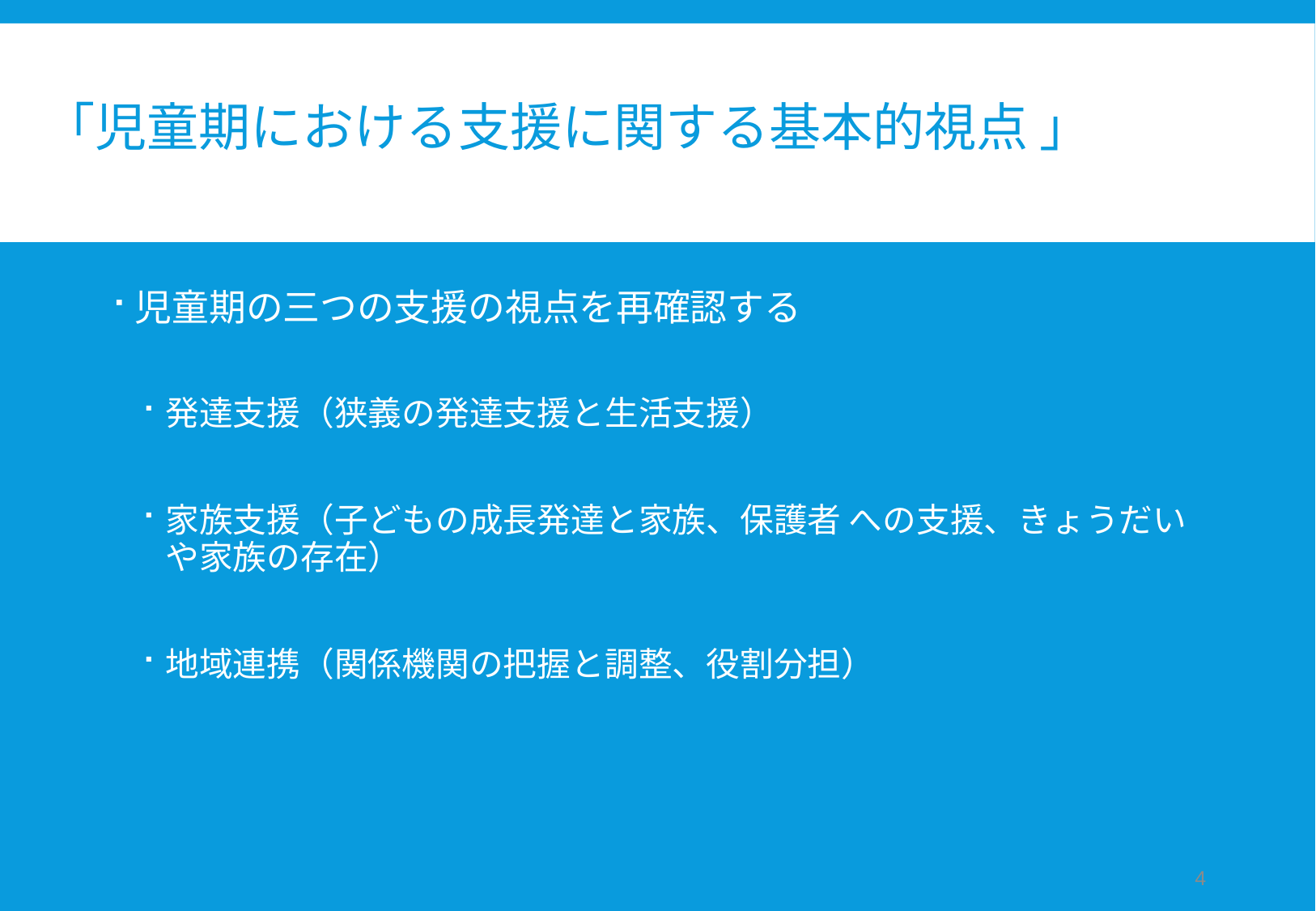

# 「児童期における支援に関する基本的視点 」
児童期の三つの支援の視点を再確認する

発達支援（狭義の発達支援と生活支援）

家族支援（子どもの成長発達と家族、保護者 への支援、きょうだいや家族の存在）

地域連携（関係機関の把握と調整、役割分担）
4